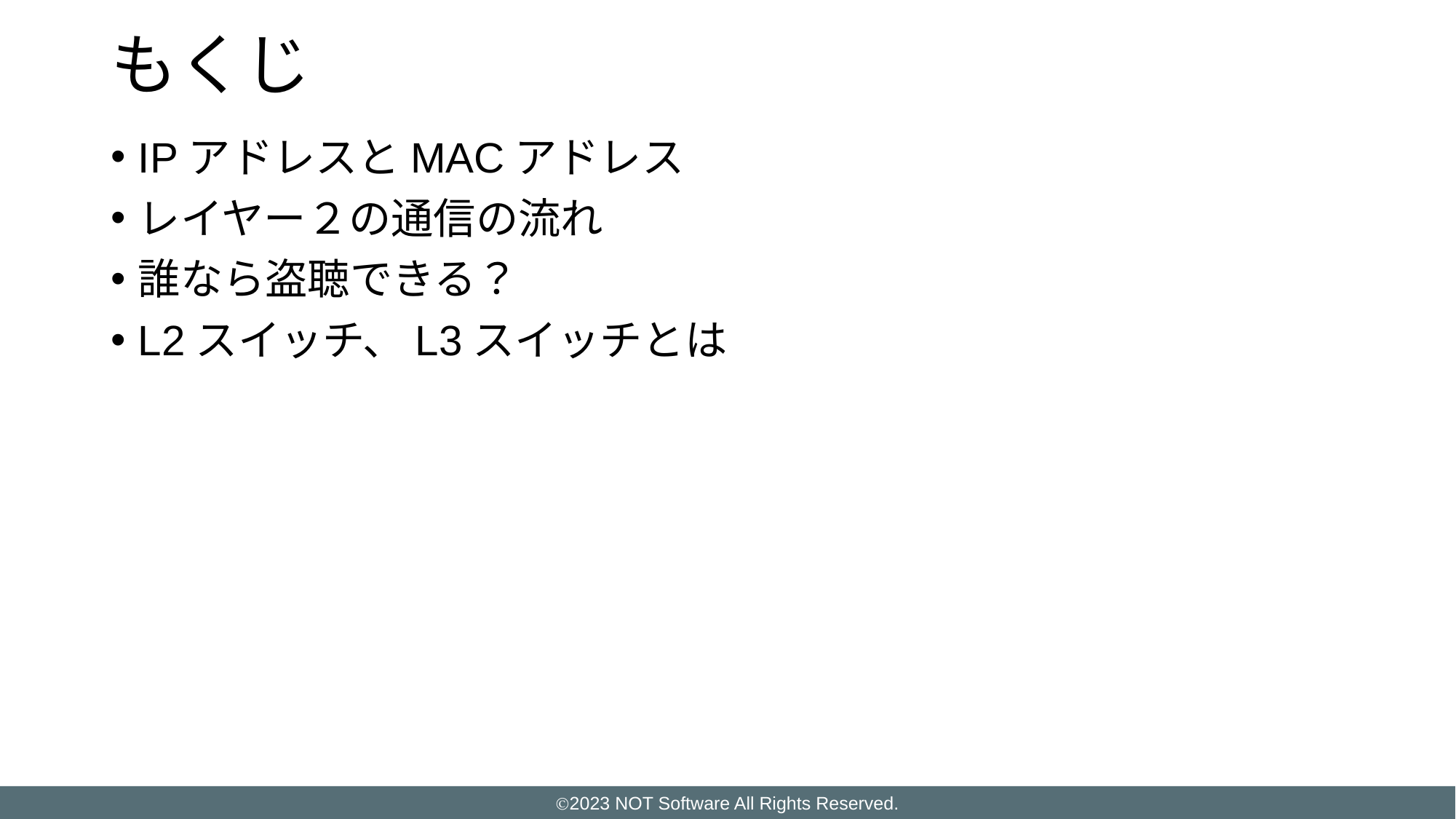

# もくじ
IPアドレスとMACアドレス
レイヤー２の通信の流れ
誰なら盗聴できる？
L2スイッチ、L3スイッチとは